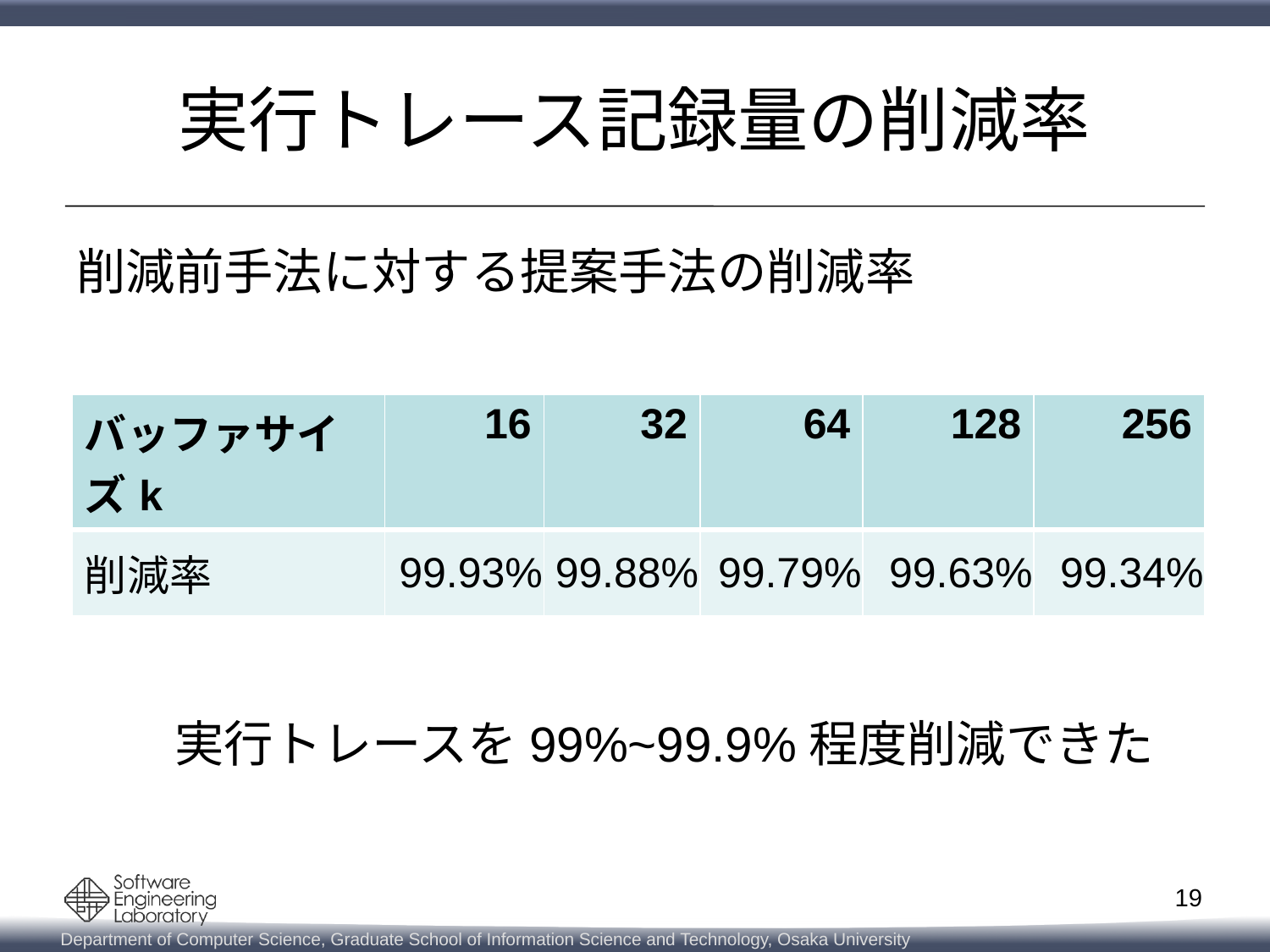

# 実行トレース記録量の削減率

　　実行トレースを99%~99.9%程度削減できた
削減前手法に対する提案手法の削減率
| バッファサイズk | 16 | 32 | 64 | 128 | 256 |
| --- | --- | --- | --- | --- | --- |
| 削減率 | 99.93% | 99.88% | 99.79% | 99.63% | 99.34% |
19